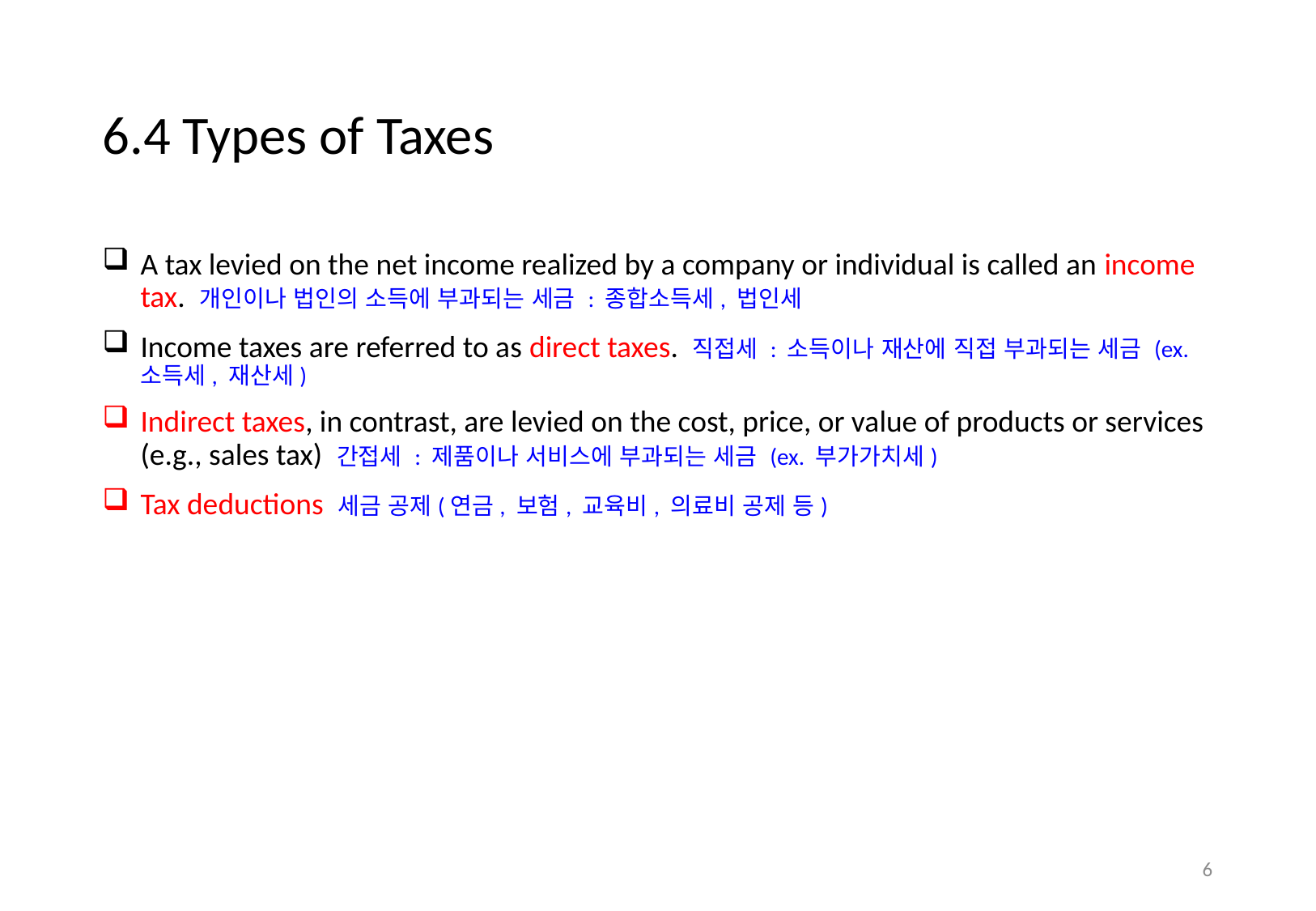

# 6.4 Types of Taxes
A tax levied on the net income realized by a company or individual is called an income tax. 개인이나 법인의 소득에 부과되는 세금 : 종합소득세, 법인세
Income taxes are referred to as direct taxes. 직접세 : 소득이나 재산에 직접 부과되는 세금 (ex. 소득세, 재산세)
Indirect taxes, in contrast, are levied on the cost, price, or value of products or services (e.g., sales tax) 간접세 : 제품이나 서비스에 부과되는 세금 (ex. 부가가치세)
Tax deductions 세금 공제(연금, 보험, 교육비, 의료비 공제 등)
6